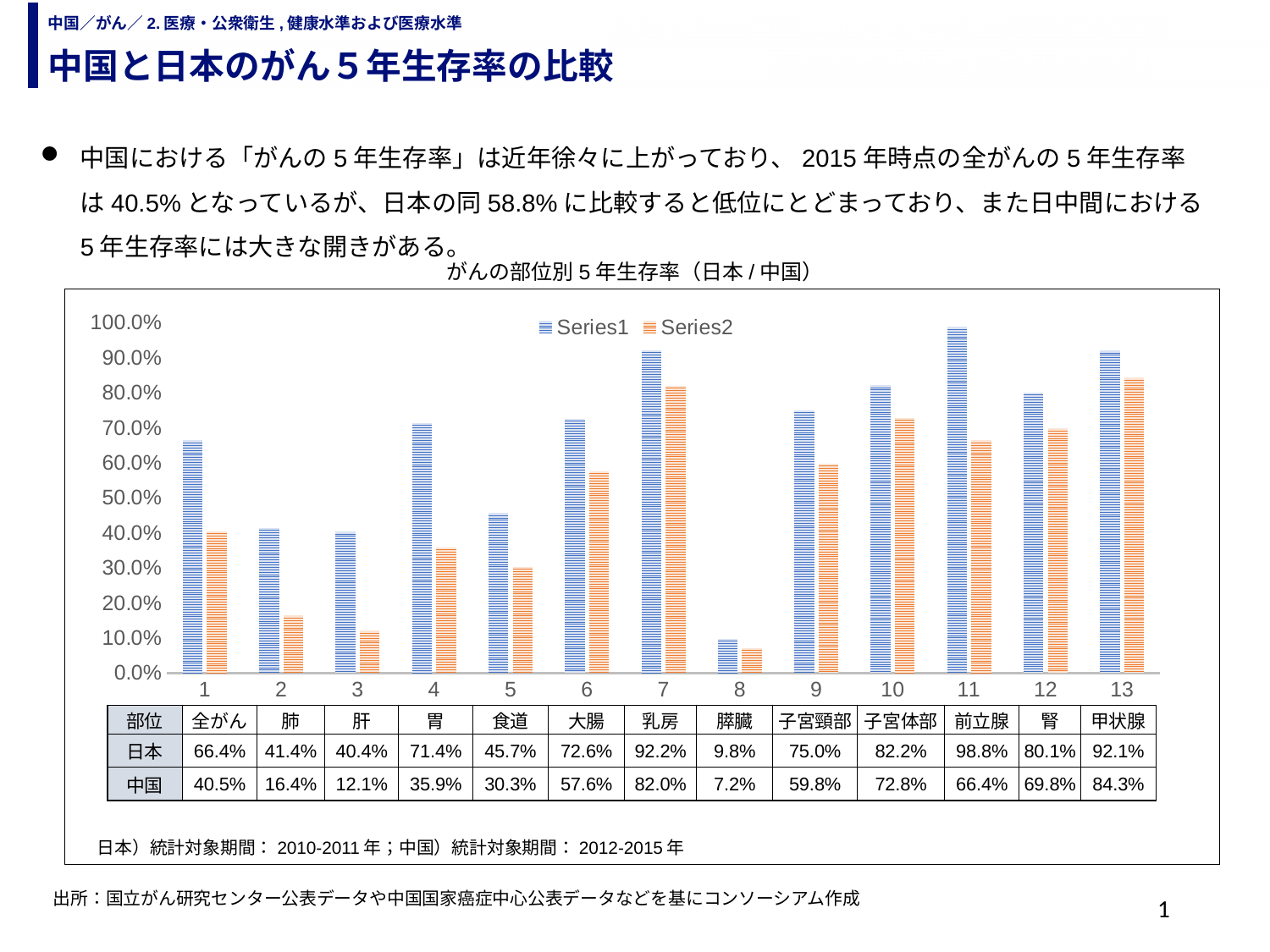

中国と日本のがん５年生存率の比較
中国／がん／2.医療・公衆衛生,健康水準および医療水準
中国における「がんの5年生存率」は近年徐々に上がっており、2015年時点の全がんの5年生存率は40.5%となっているが、日本の同58.8%に比較すると低位にとどまっており、また日中間における 5年生存率には大きな開きがある。
がんの部位別5年生存率（日本/中国）

### Chart

| Category |  |  |
|---|---|---|
| 部位 | 全がん | 肺 | 肝 | 胃 | 食道 | 大腸 | 乳房 | 膵臓 | 子宮頸部 | 子宮体部 | 前立腺 | 腎 | 甲状腺 |
| --- | --- | --- | --- | --- | --- | --- | --- | --- | --- | --- | --- | --- | --- |
| 日本 | 66.4% | 41.4% | 40.4% | 71.4% | 45.7% | 72.6% | 92.2% | 9.8% | 75.0% | 82.2% | 98.8% | 80.1% | 92.1% |
| 中国 | 40.5% | 16.4% | 12.1% | 35.9% | 30.3% | 57.6% | 82.0% | 7.2% | 59.8% | 72.8% | 66.4% | 69.8% | 84.3% |
日本）統計対象期間：2010-2011年；中国）統計対象期間：2012-2015年
出所：国立がん研究センター公表データや中国国家癌症中心公表データなどを基にコンソーシアム作成

1